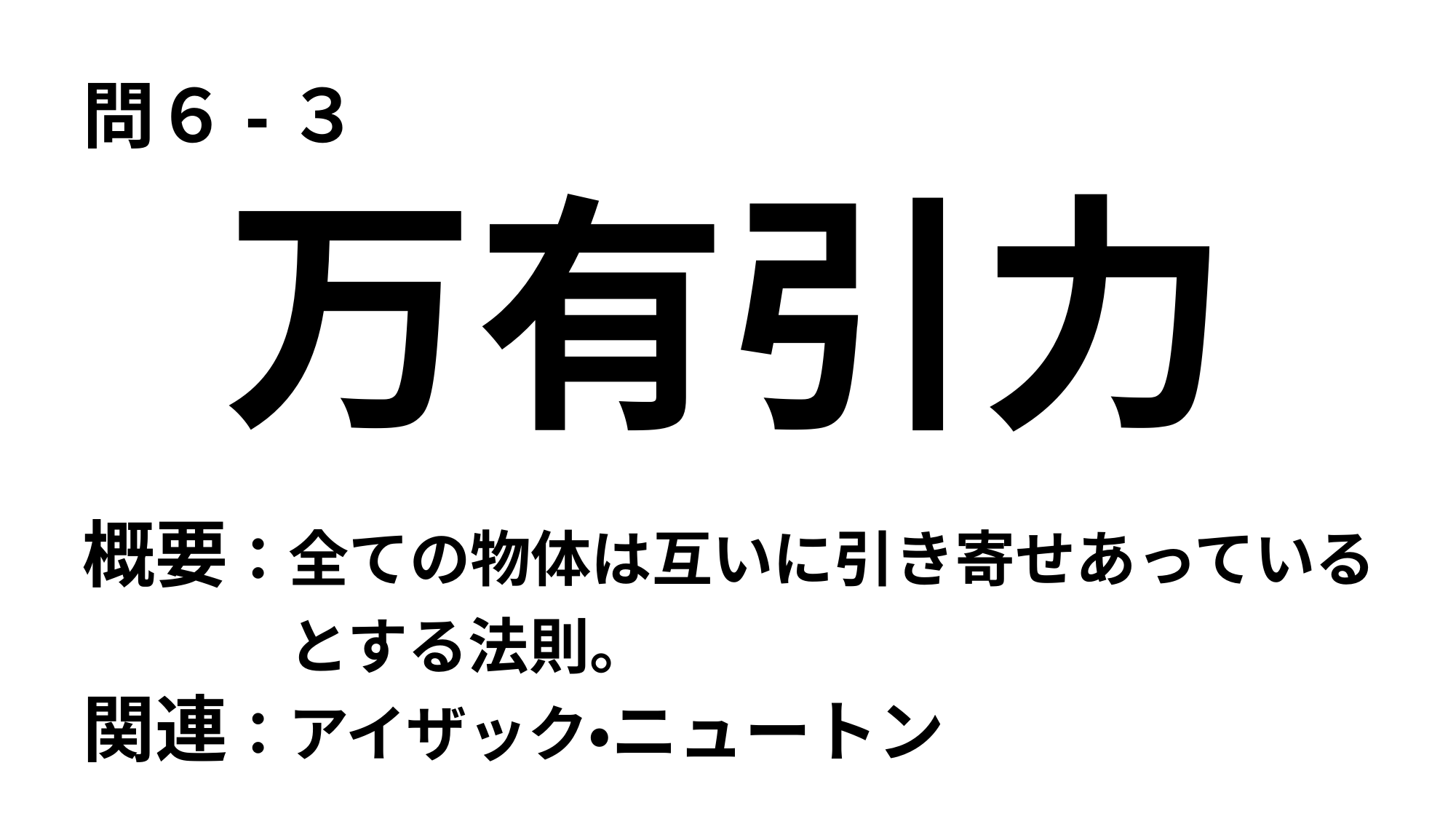

問６-３
万有引力
概要：全ての物体は互いに引き寄せあっている
　　　とする法則。
関連：アイザック・ニュートン